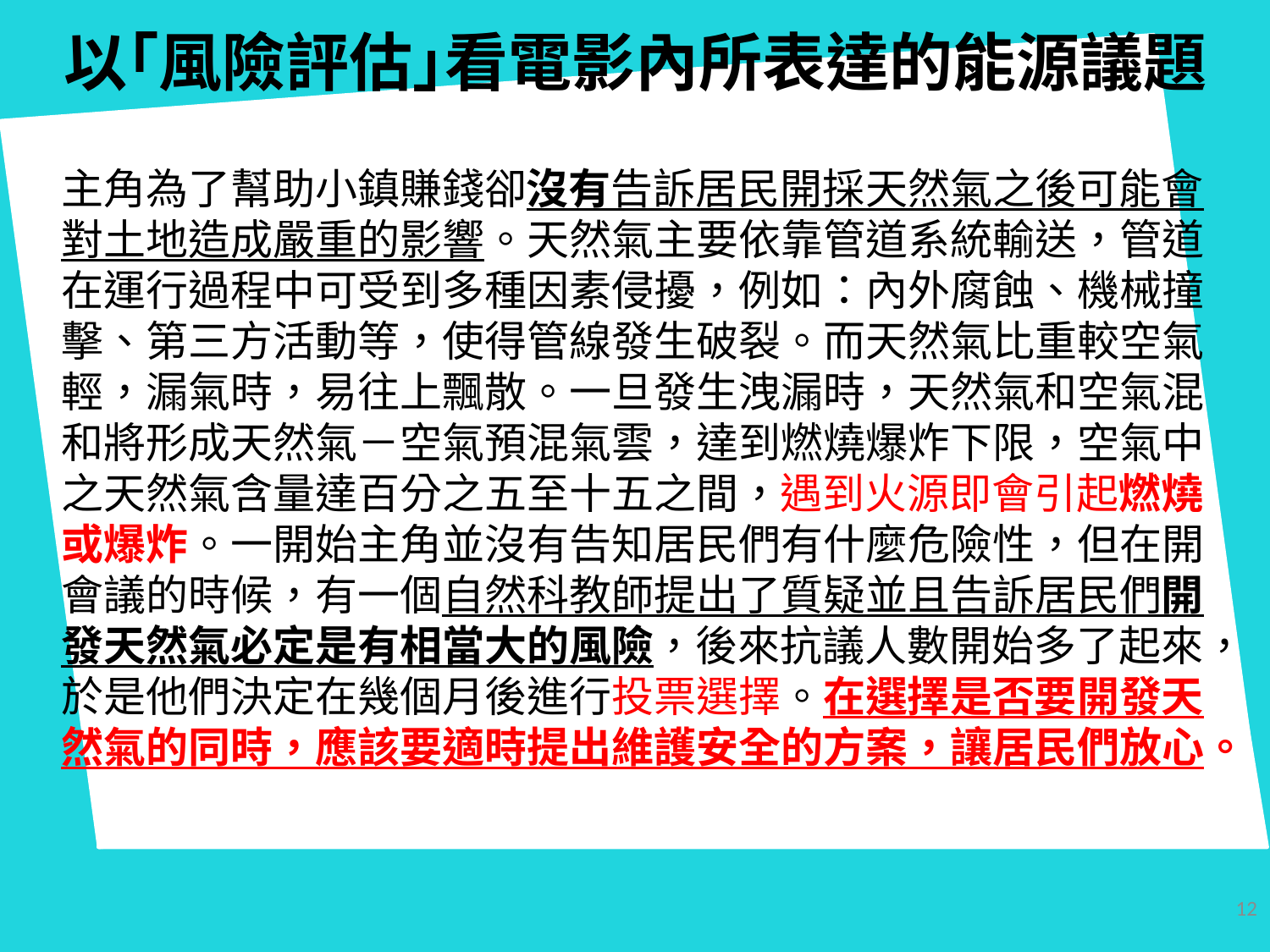

以｢風險評估｣看電影內所表達的能源議題
主角為了幫助小鎮賺錢卻沒有告訴居民開採天然氣之後可能會對土地造成嚴重的影響。天然氣主要依靠管道系統輸送，管道在運行過程中可受到多種因素侵擾，例如：內外腐蝕、機械撞擊、第三方活動等，使得管線發生破裂。而天然氣比重較空氣輕，漏氣時，易往上飄散。一旦發生洩漏時，天然氣和空氣混和將形成天然氣－空氣預混氣雲，達到燃燒爆炸下限，空氣中之天然氣含量達百分之五至十五之間，遇到火源即會引起燃燒或爆炸。一開始主角並沒有告知居民們有什麼危險性，但在開會議的時候，有一個自然科教師提出了質疑並且告訴居民們開發天然氣必定是有相當大的風險，後來抗議人數開始多了起來，於是他們決定在幾個月後進行投票選擇。在選擇是否要開發天然氣的同時，應該要適時提出維護安全的方案，讓居民們放心。
12